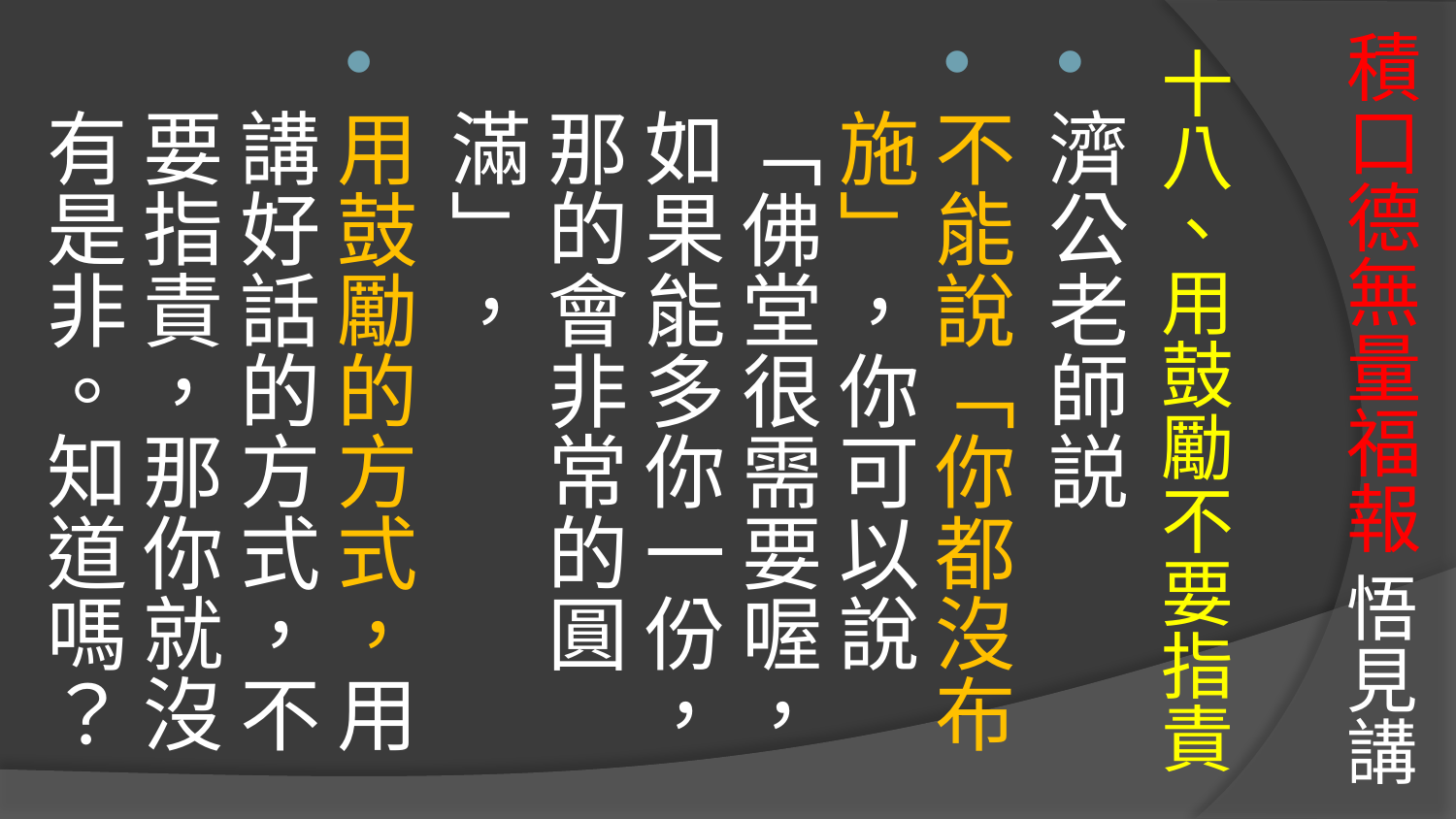

# 積口德無量福報 悟見講
十八、用鼓勵不要指責
濟公老師説
不能說「你都沒布施」，你可以說「佛堂很需要喔，如果能多你一份，那的會非常的圓滿」，
用鼓勵的方式，用講好話的方式，不要指責，那你就沒有是非。知道嗎？